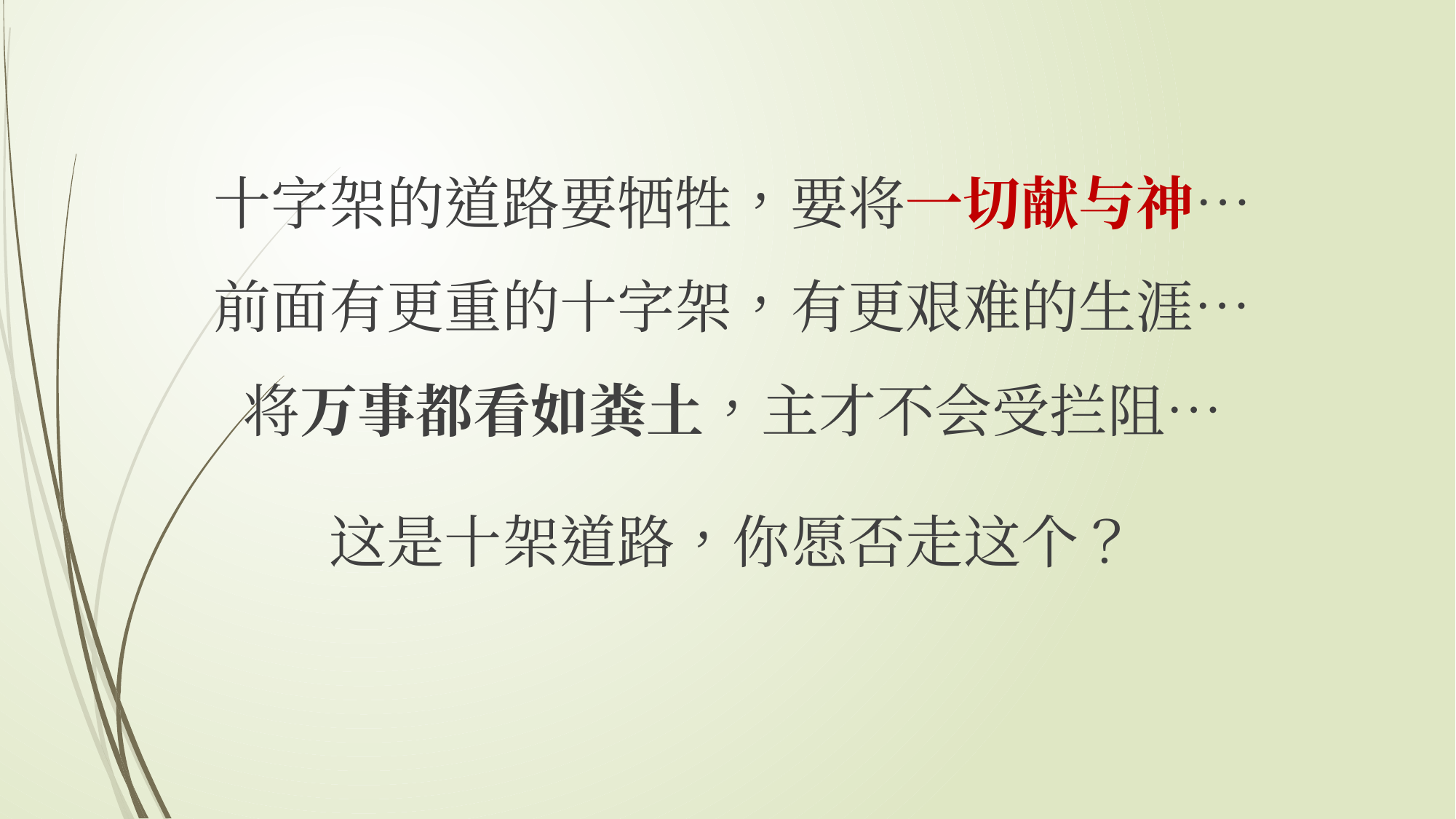

十字架的道路要牺牲，要将一切献与神…前面有更重的十字架，有更艰难的生涯…将万事都看如粪土，主才不会受拦阻…
这是十架道路，你愿否走这个？